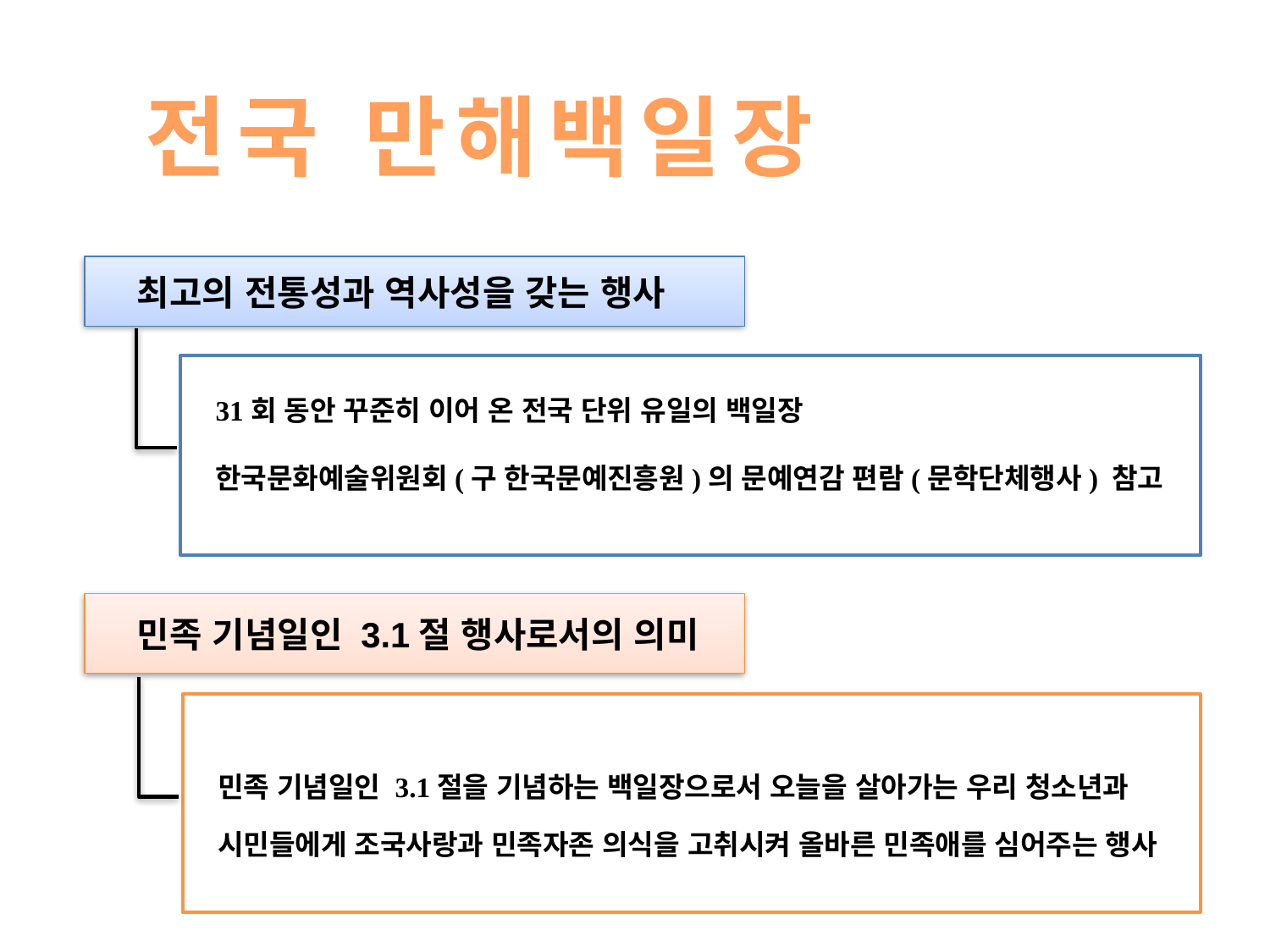

전국 만해백일장
최고의 전통성과 역사성을 갖는 행사
31회 동안 꾸준히 이어 온 전국 단위 유일의 백일장
한국문화예술위원회(구 한국문예진흥원)의 문예연감 편람(문학단체행사) 참고

민족 기념일인 3.1절 행사로서의 의미
민족 기념일인 3.1절을 기념하는 백일장으로서 오늘을 살아가는 우리 청소년과 시민들에게 조국사랑과 민족자존 의식을 고취시켜 올바른 민족애를 심어주는 행사